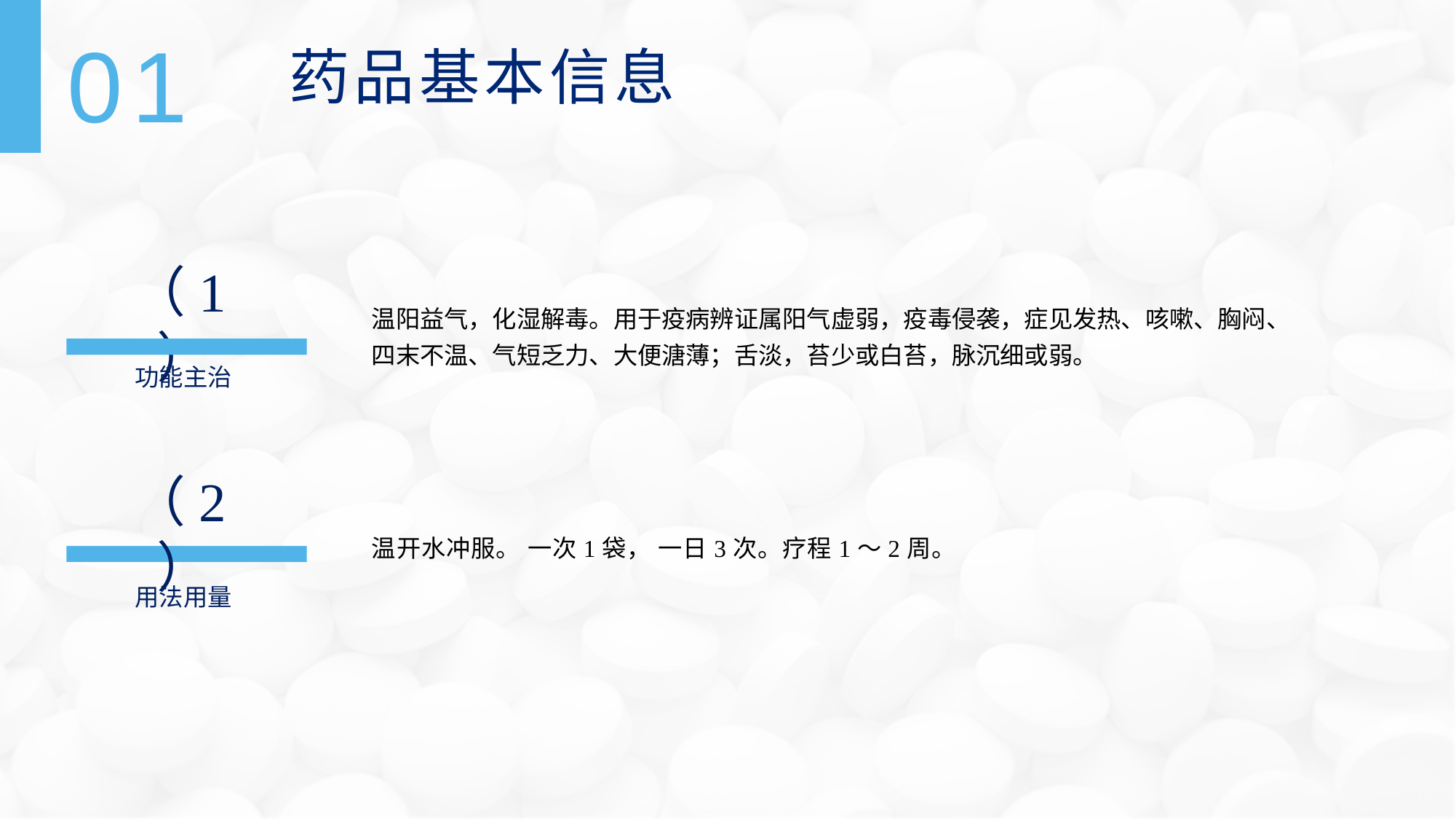

01
药品基本信息
（1）
温阳益气，化湿解毒。用于疫病辨证属阳气虚弱，疫毒侵袭，症见发热、咳嗽、胸闷、四末不温、气短乏力、大便溏薄；舌淡，苔少或白苔，脉沉细或弱。

功能主治
（2）
温开水冲服。 一次1袋， 一日3次。疗程1～2周。

用法用量